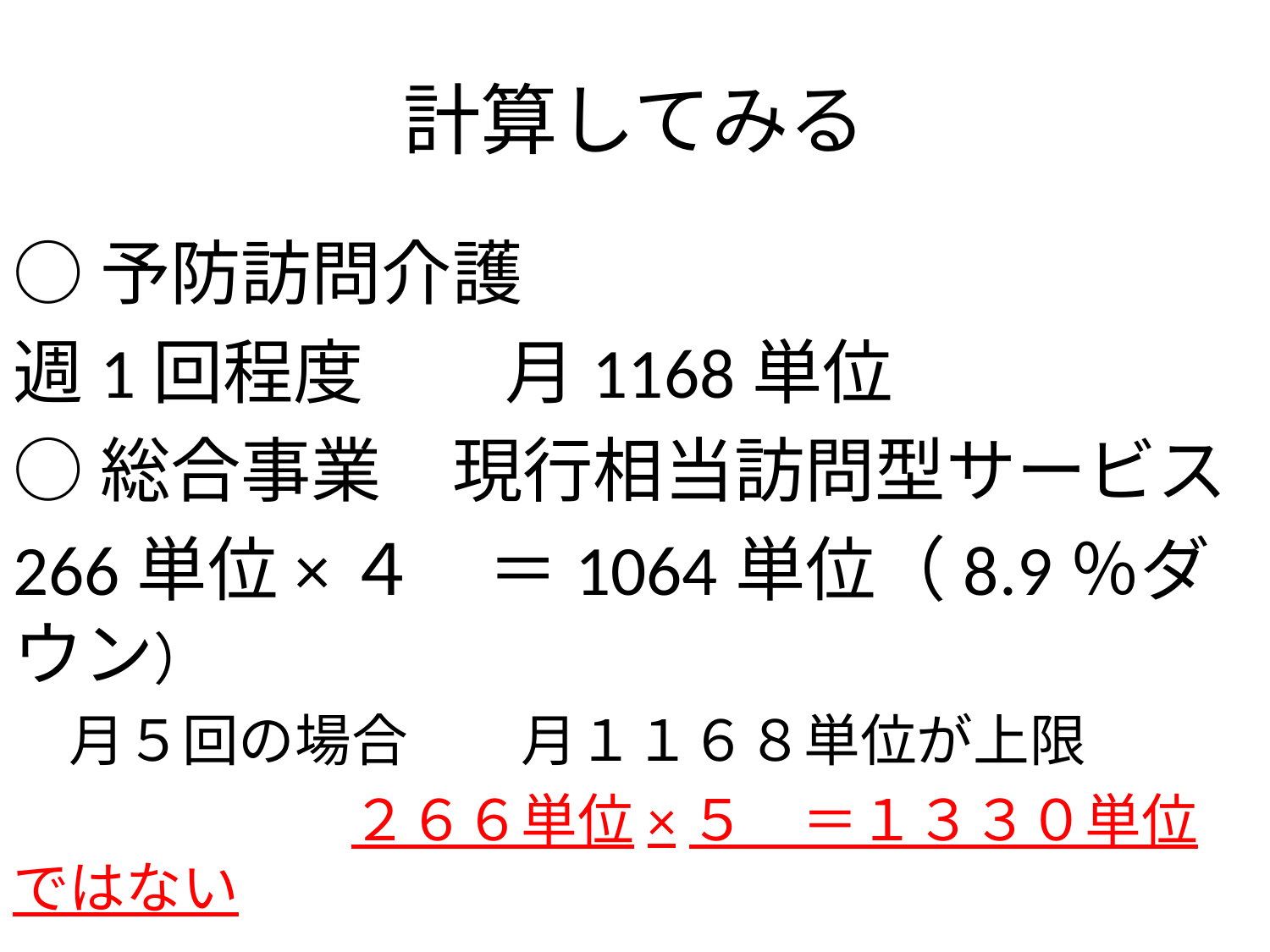

# 計算してみる
○予防訪問介護
週1回程度　　月1168単位
○総合事業　現行相当訪問型サービス
266単位×４　＝1064単位（8.9％ダウン）
　月５回の場合　　月１１６８単位が上限
　　　　　　２６６単位×５　＝１３３０単位ではない